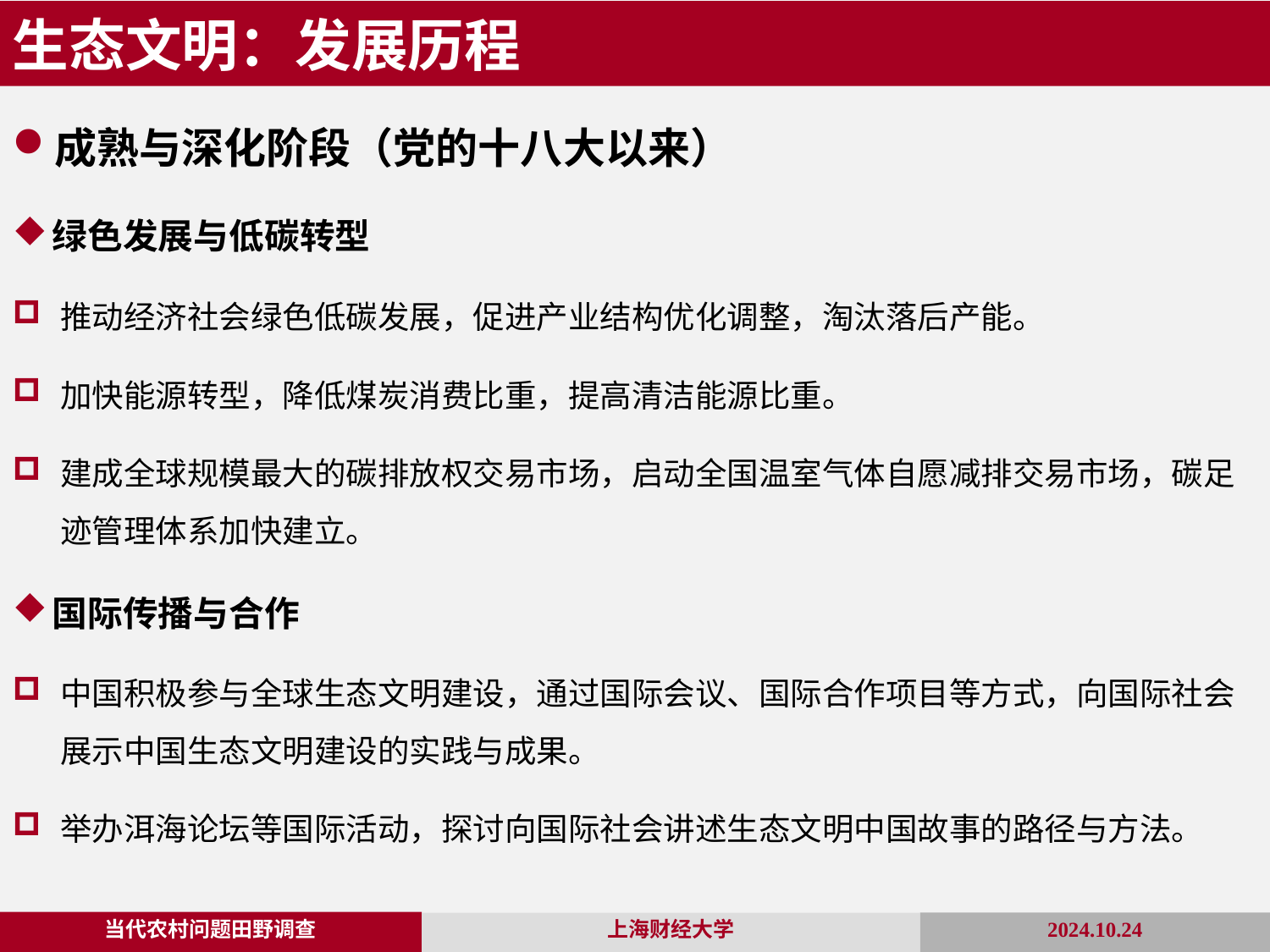

生态文明：发展历程
成熟与深化阶段（党的十八大以来）
绿色发展与低碳转型
推动经济社会绿色低碳发展，促进产业结构优化调整，淘汰落后产能。
加快能源转型，降低煤炭消费比重，提高清洁能源比重。
建成全球规模最大的碳排放权交易市场，启动全国温室气体自愿减排交易市场，碳足迹管理体系加快建立。
国际传播与合作
中国积极参与全球生态文明建设，通过国际会议、国际合作项目等方式，向国际社会展示中国生态文明建设的实践与成果。
举办洱海论坛等国际活动，探讨向国际社会讲述生态文明中国故事的路径与方法。
当代农村问题田野调查
2024.10.24
上海财经大学